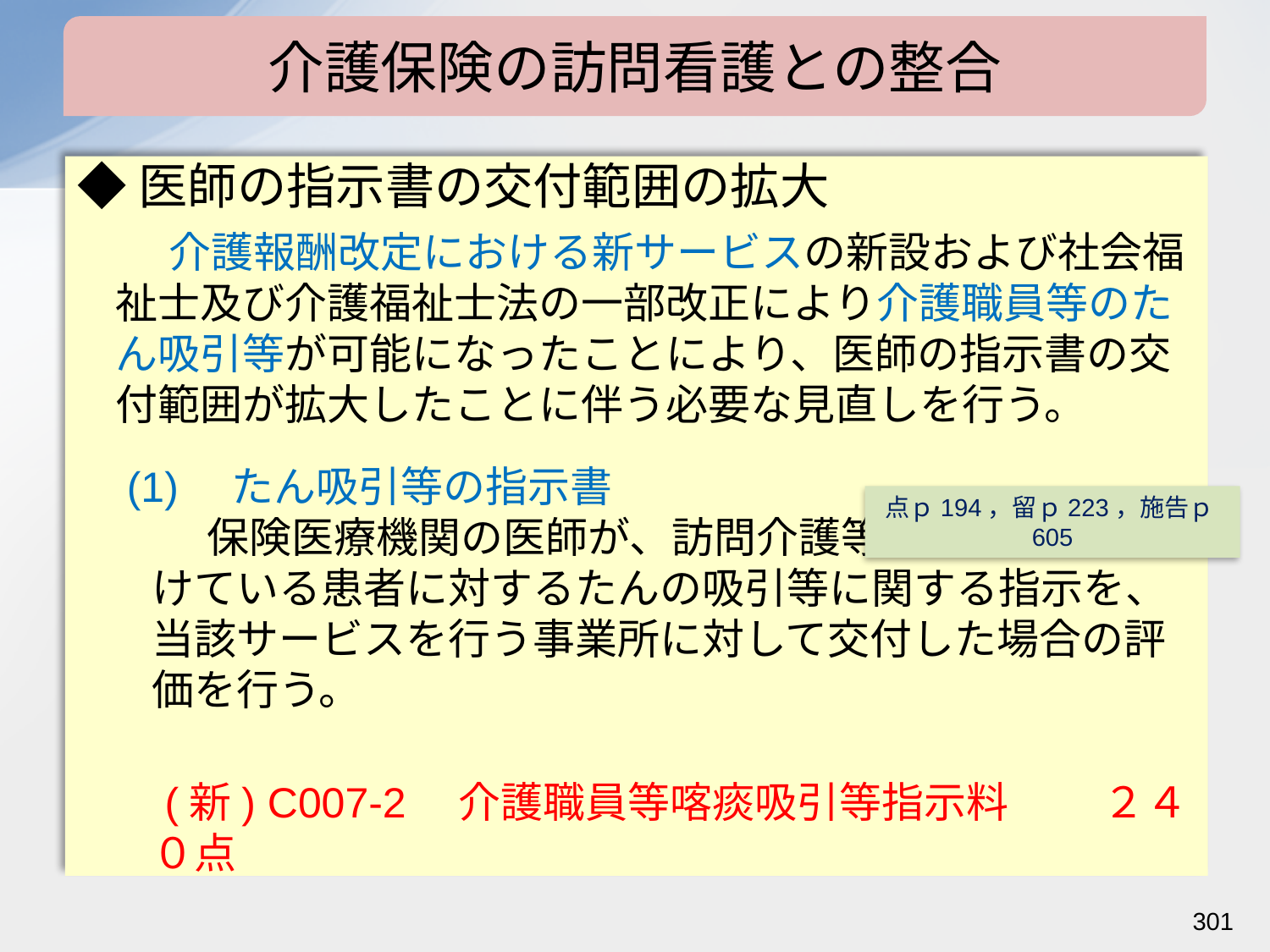

介護保険の訪問看護との整合
◆医師の指示書の交付範囲の拡大
　介護報酬改定における新サービスの新設および社会福祉士及び介護福祉士法の一部改正により介護職員等のたん吸引等が可能になったことにより、医師の指示書の交付範囲が拡大したことに伴う必要な見直しを行う。
(1)　たん吸引等の指示書
　保険医療機関の医師が、訪問介護等のサービスを受けている患者に対するたんの吸引等に関する指示を、当該サービスを行う事業所に対して交付した場合の評価を行う。

(新) C007-2　介護職員等喀痰吸引等指示料 　　２４０点
点ｐ194，留ｐ223，施告ｐ605
301